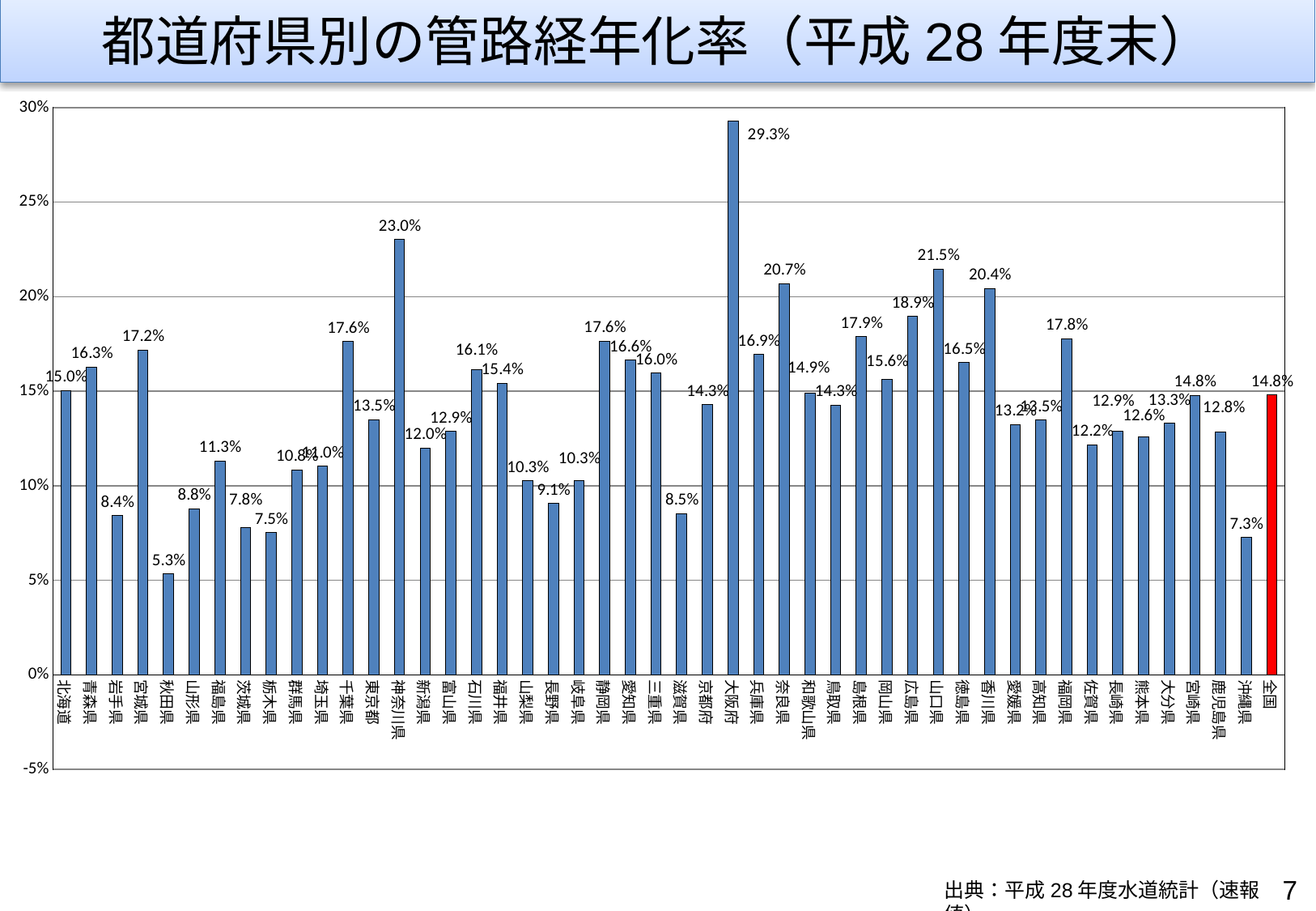

都道府県別の管路経年化率（平成28年度末）

### Chart

| Category | H28 |
|---|---|
| 北海道 | 0.15034096350453116 |
| 青森県 | 0.16281801579603858 |
| 岩手県 | 0.08426512484722817 |
| 宮城県 | 0.17179258436209596 |
| 秋田県 | 0.05330716836989328 |
| 山形県 | 0.08784375828445669 |
| 福島県 | 0.11311704910796018 |
| 茨城県 | 0.07766030330729996 |
| 栃木県 | 0.07516674025198809 |
| 群馬県 | 0.10842047089557588 |
| 埼玉県 | 0.11021593893155066 |
| 千葉県 | 0.176235657363606 |
| 東京都 | 0.1348574212466448 |
| 神奈川県 | 0.2301207823156621 |
| 新潟県 | 0.11988859115300146 |
| 富山県 | 0.12882359266803234 |
| 石川県 | 0.16133710301158435 |
| 福井県 | 0.1542023453461339 |
| 山梨県 | 0.10250793835278621 |
| 長野県 | 0.09050011361830164 |
| 岐阜県 | 0.1028398015521681 |
| 静岡県 | 0.17649453228899342 |
| 愛知県 | 0.16639134929924485 |
| 三重県 | 0.15962002851067875 |
| 滋賀県 | 0.08531093811597178 |
| 京都府 | 0.1428753599483713 |
| 大阪府 | 0.29295327593572856 |
| 兵庫県 | 0.16946073194897895 |
| 奈良県 | 0.20686640319431226 |
| 和歌山県 | 0.1489038913492138 |
| 鳥取県 | 0.1427280387718266 |
| 島根県 | 0.17876981898715574 |
| 岡山県 | 0.15625007616426523 |
| 広島県 | 0.18947086101681615 |
| 山口県 | 0.21456112486558893 |
| 徳島県 | 0.16503858732099658 |
| 香川県 | 0.2043788203898157 |
| 愛媛県 | 0.13244276208916186 |
| 高知県 | 0.13476948963906363 |
| 福岡県 | 0.17767083837768205 |
| 佐賀県 | 0.12154958810598257 |
| 長崎県 | 0.12879690002419458 |
| 熊本県 | 0.1256509134137041 |
| 大分県 | 0.13293687144275323 |
| 宮崎県 | 0.1477481902943884 |
| 鹿児島県 | 0.1282022087149406 |
| 沖縄県 | 0.07255185951015362 |
| 全国 | 0.14801879230040327 |
7
出典：平成28年度水道統計（速報値）